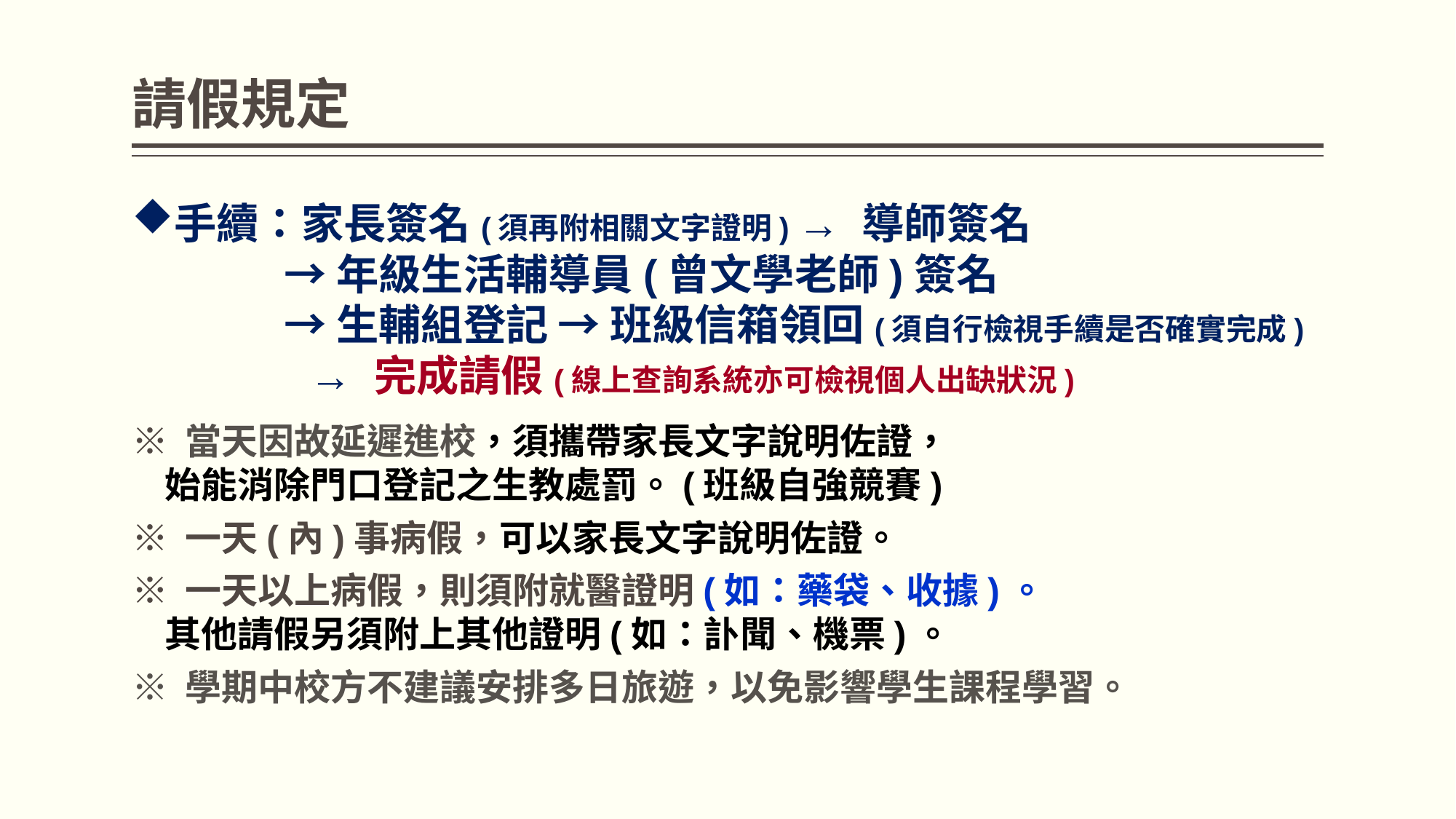

# 請假規定
手續：家長簽名(須再附相關文字證明) → 導師簽名
             → 年級生活輔導員(曾文學老師)簽名
             → 生輔組登記 → 班級信箱領回(須自行檢視手續是否確實完成)
                  → 完成請假(線上查詢系統亦可檢視個人出缺狀況)
※ 當天因故延遲進校，須攜帶家長文字說明佐證，
    始能消除門口登記之生教處罰。(班級自強競賽)
※ 一天(內)事病假，可以家長文字說明佐證。
※ 一天以上病假，則須附就醫證明(如：藥袋、收據)。
    其他請假另須附上其他證明(如：訃聞、機票)。
※ 學期中校方不建議安排多日旅遊，以免影響學生課程學習。